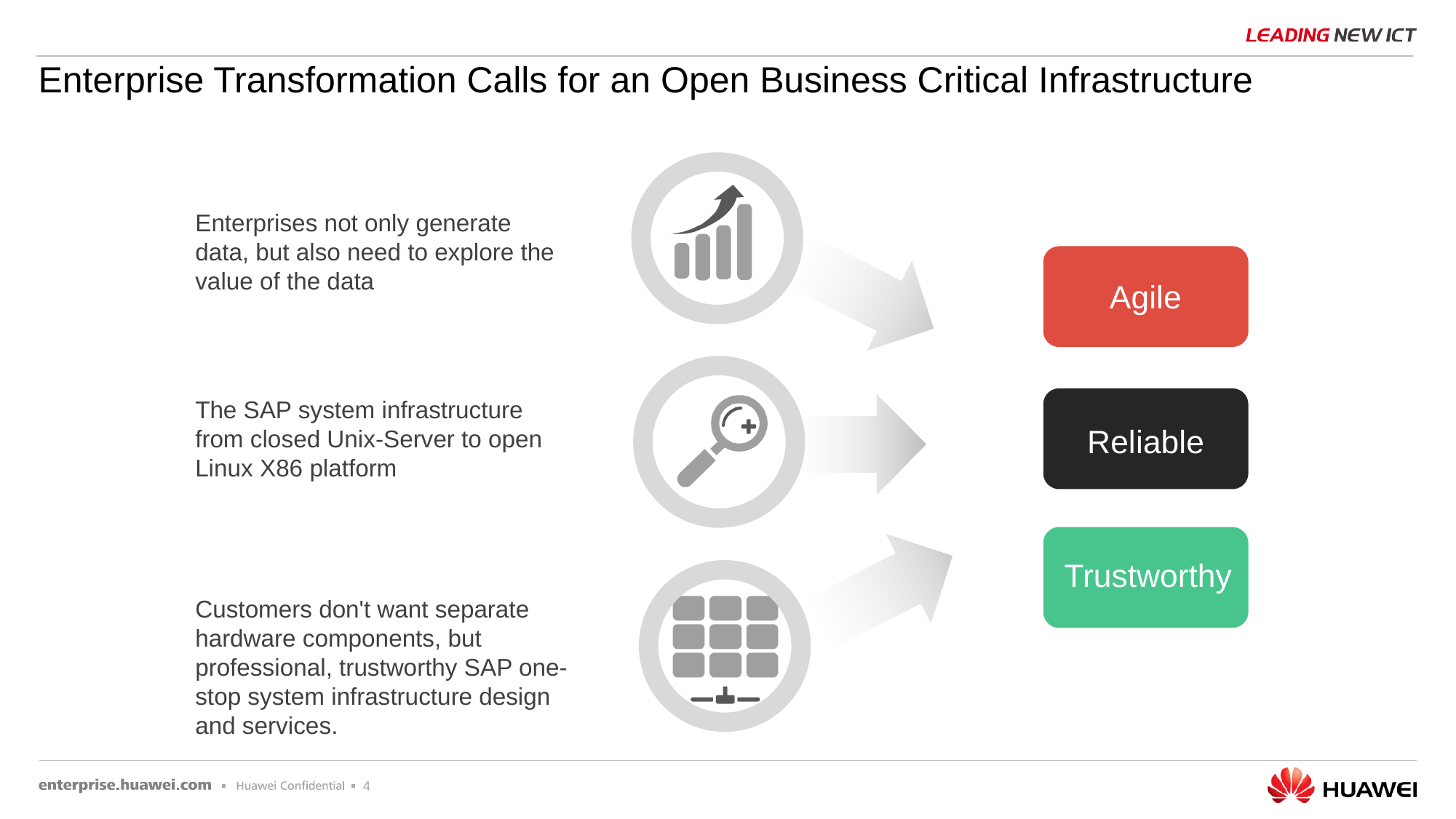

Enterprise Transformation Calls for an Open Business Critical Infrastructure

Enterprises not only generate data, but also need to explore the value of the data
供应链

Agile

The SAP system infrastructure from closed Unix-Server to open Linux X86 platform

Reliable

Trustworthy

Customers don't want separate hardware components, but professional, trustworthy SAP one-stop system infrastructure design and services.